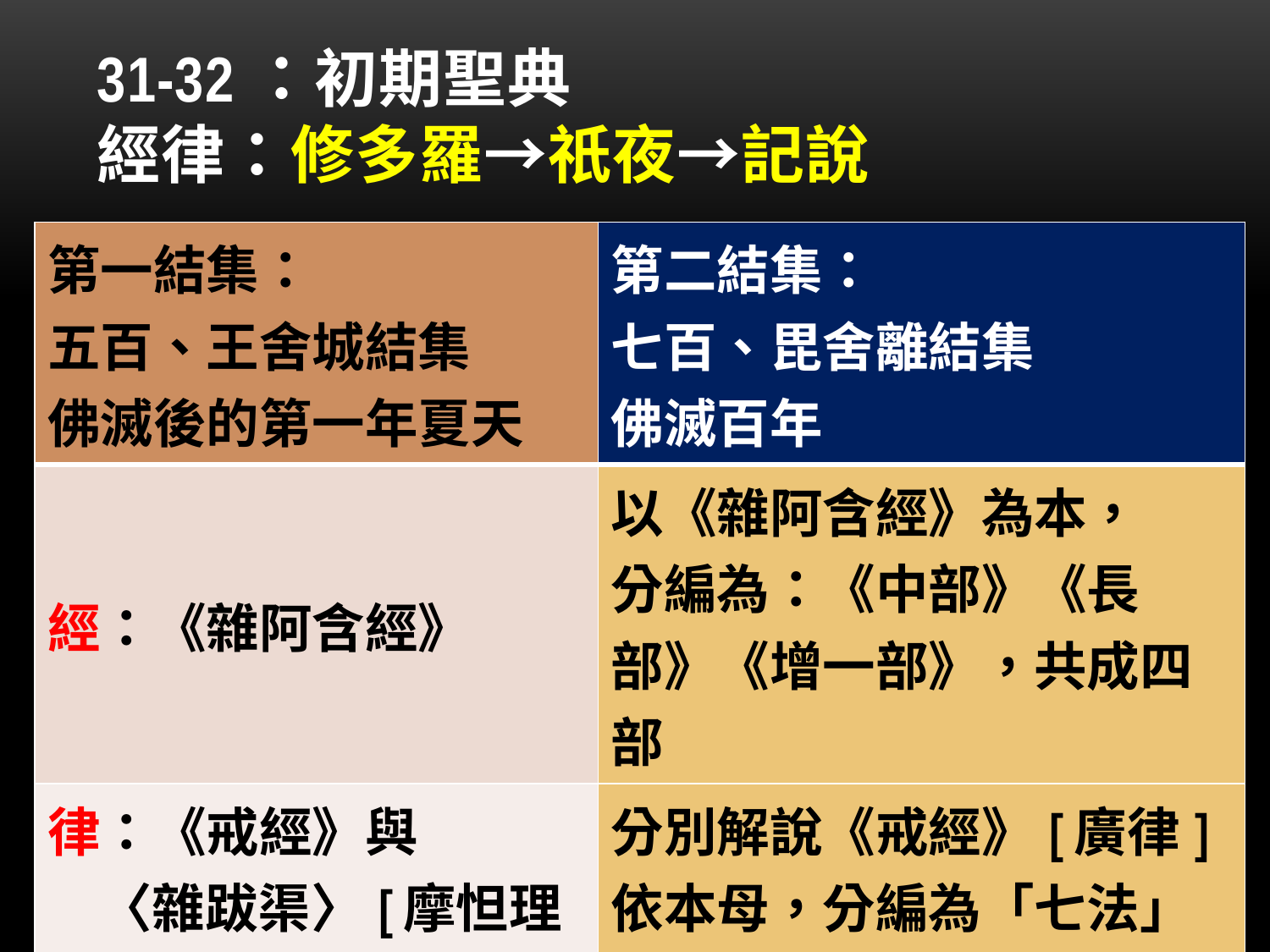

# 31-32：初期聖典 經律：修多羅→祇夜→記說
| 第一結集： 五百、王舍城結集 佛滅後的第一年夏天 | 第二結集： 七百、毘舍離結集 佛滅百年 |
| --- | --- |
| 經：《雜阿含經》 | 以《雜阿含經》為本， 分編為：《中部》《長部》《增一部》，共成四部 |
| 律：《戒經》與 〈雜跋渠〉[摩怛理迦] | 分別解說《戒經》[廣律] 依本母，分編為「七法」「八法」 |